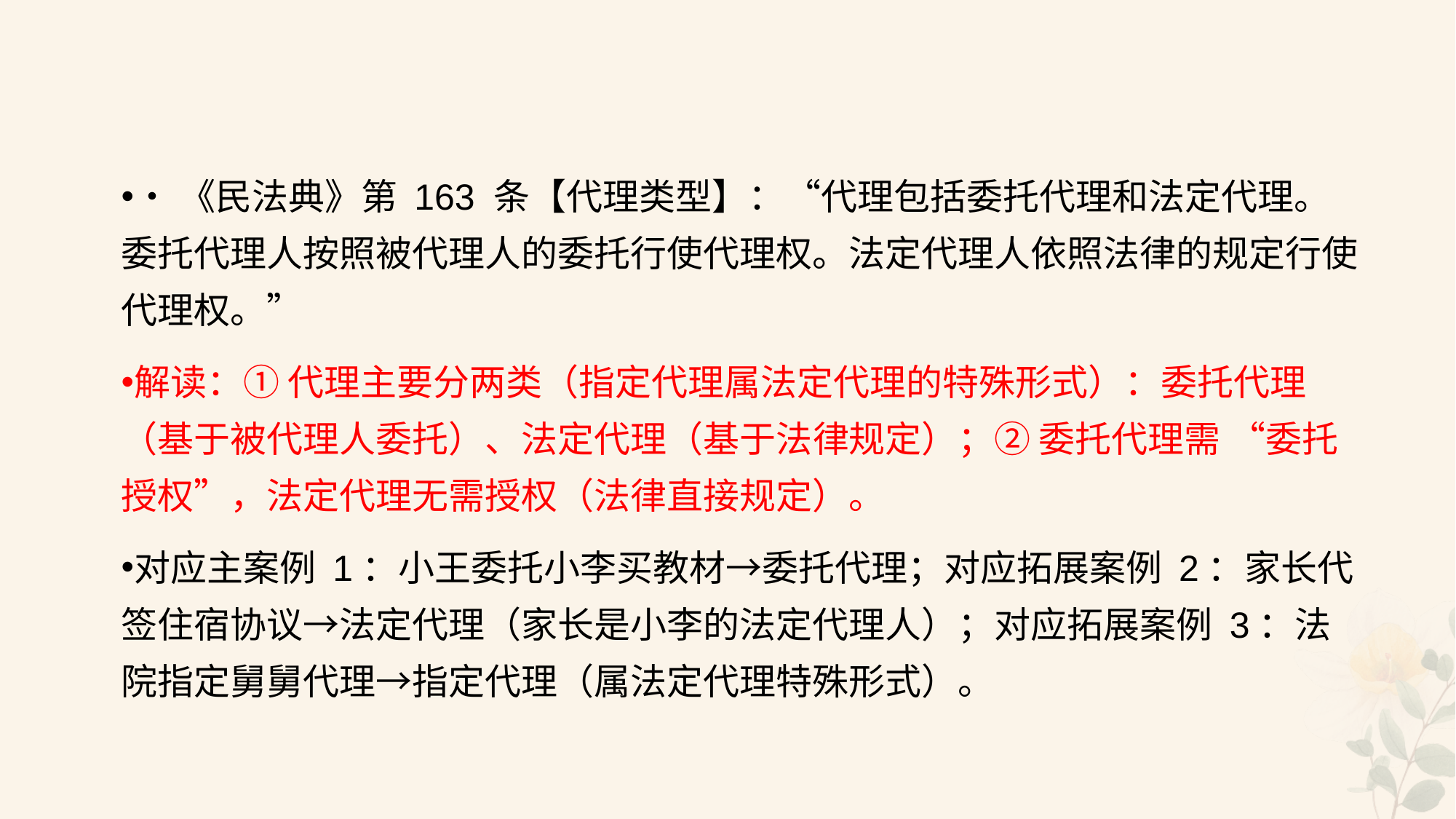

#
•《民法典》第 163 条【代理类型】：“代理包括委托代理和法定代理。委托代理人按照被代理人的委托行使代理权。法定代理人依照法律的规定行使代理权。”
解读：① 代理主要分两类（指定代理属法定代理的特殊形式）：委托代理（基于被代理人委托）、法定代理（基于法律规定）；② 委托代理需 “委托授权”，法定代理无需授权（法律直接规定）。
对应主案例 1：小王委托小李买教材→委托代理；对应拓展案例 2：家长代签住宿协议→法定代理（家长是小李的法定代理人）；对应拓展案例 3：法院指定舅舅代理→指定代理（属法定代理特殊形式）。